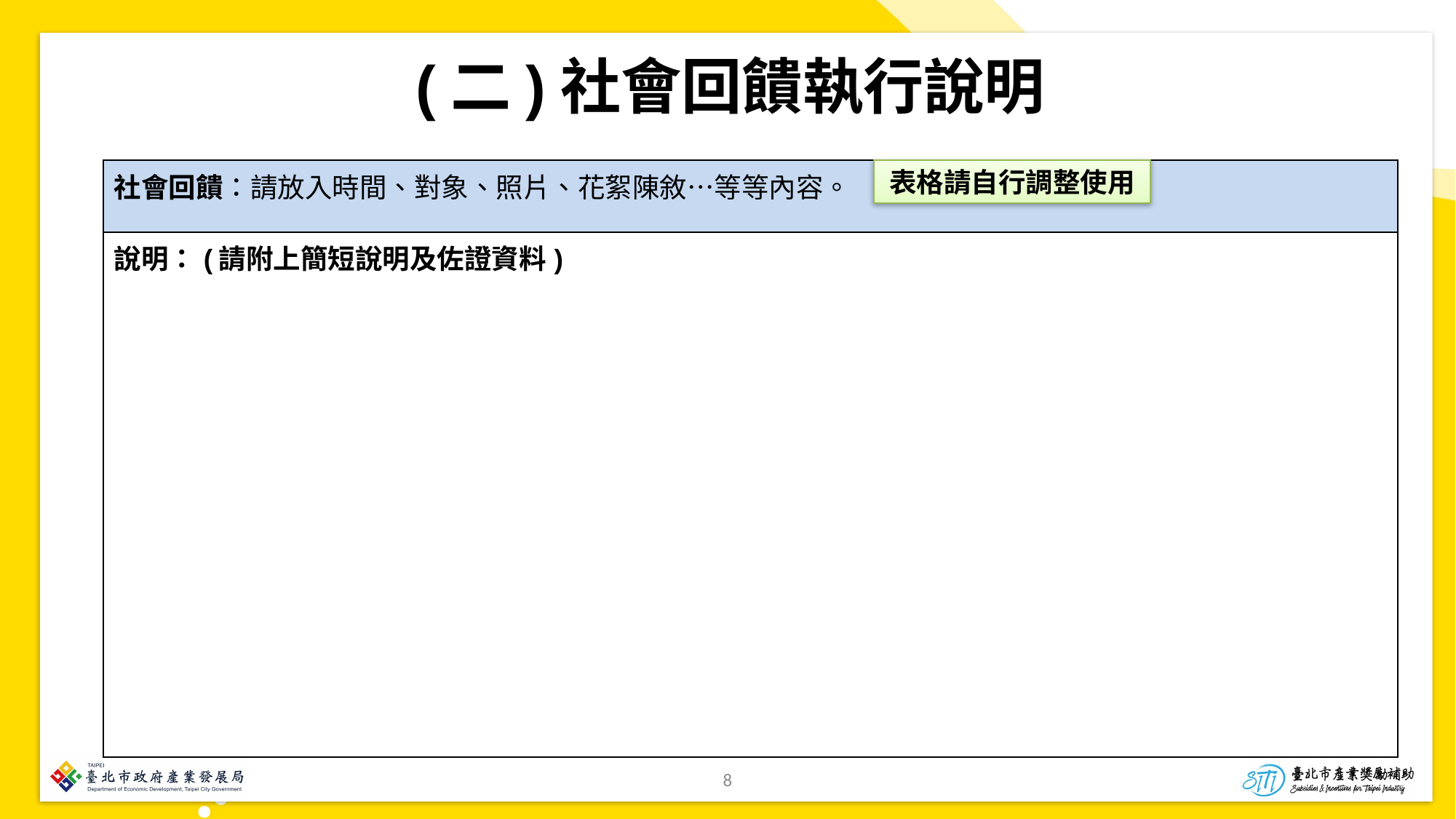

(二)社會回饋執行說明
| 社會回饋：請放入時間、對象、照片、花絮陳敘…等等內容。 |
| --- |
| 說明：(請附上簡短說明及佐證資料) |
表格請自行調整使用
8